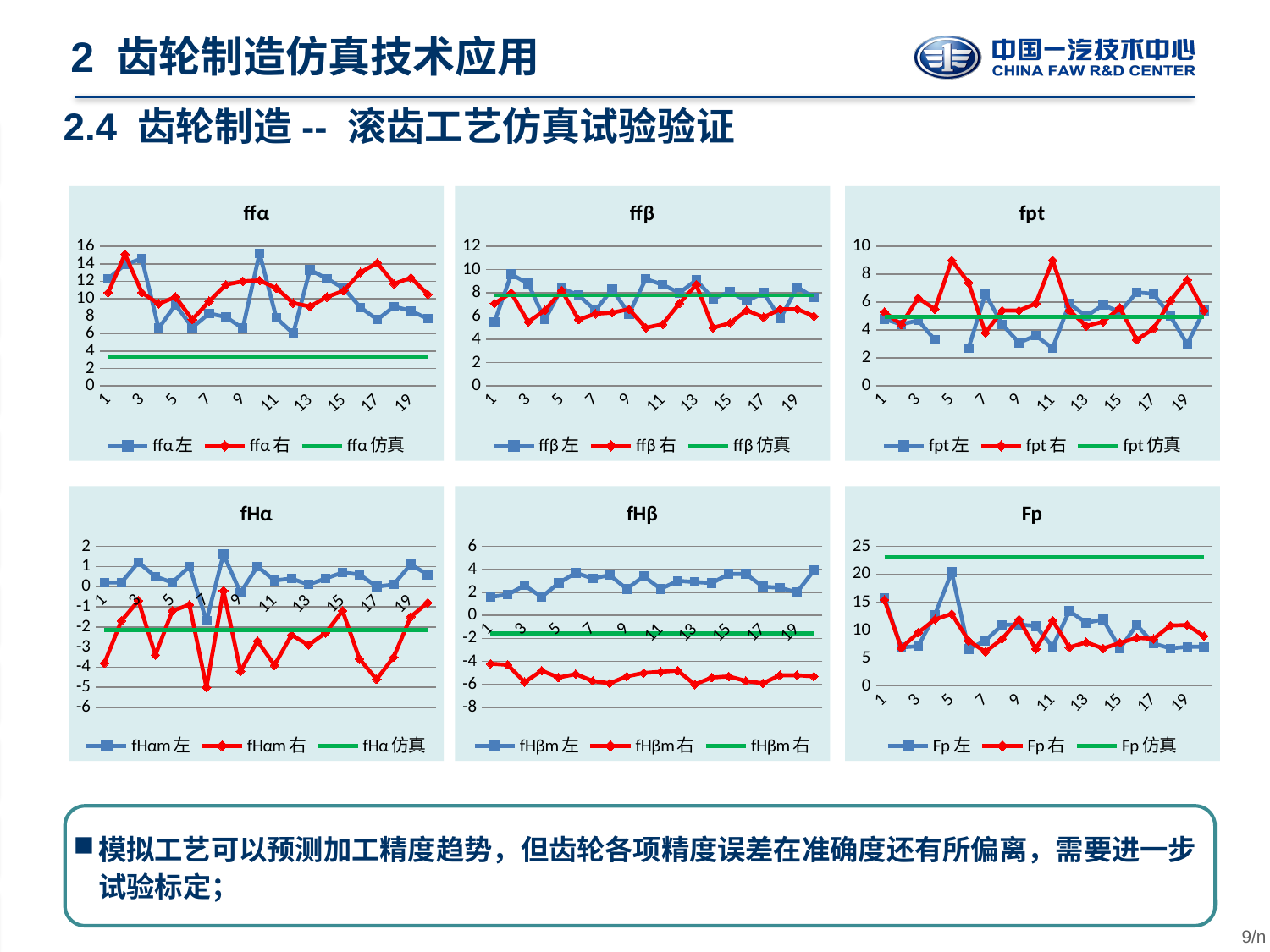

2 齿轮制造仿真技术应用
2.4 齿轮制造-- 滚齿工艺仿真试验验证

### Chart: ffα

| Category | ffα左 | ffα右 | ffα仿真 |
|---|---|---|---|

### Chart: ffβ

| Category | ffβ左 | ffβ右 | ffβ仿真 |
|---|---|---|---|

### Chart: fpt

| Category | fpt左 | fpt右 | fpt仿真 |
|---|---|---|---|

### Chart: fHα

| Category | fHαm左 | fHαm右 | fHα仿真 |
|---|---|---|---|

### Chart: fHβ

| Category | fHβm左 | fHβm右 | fHβm右 |
|---|---|---|---|

### Chart: Fp

| Category | Fp左 | Fp右 | Fp仿真 |
|---|---|---|---|
模拟工艺可以预测加工精度趋势，但齿轮各项精度误差在准确度还有所偏离，需要进一步试验标定；
9/n